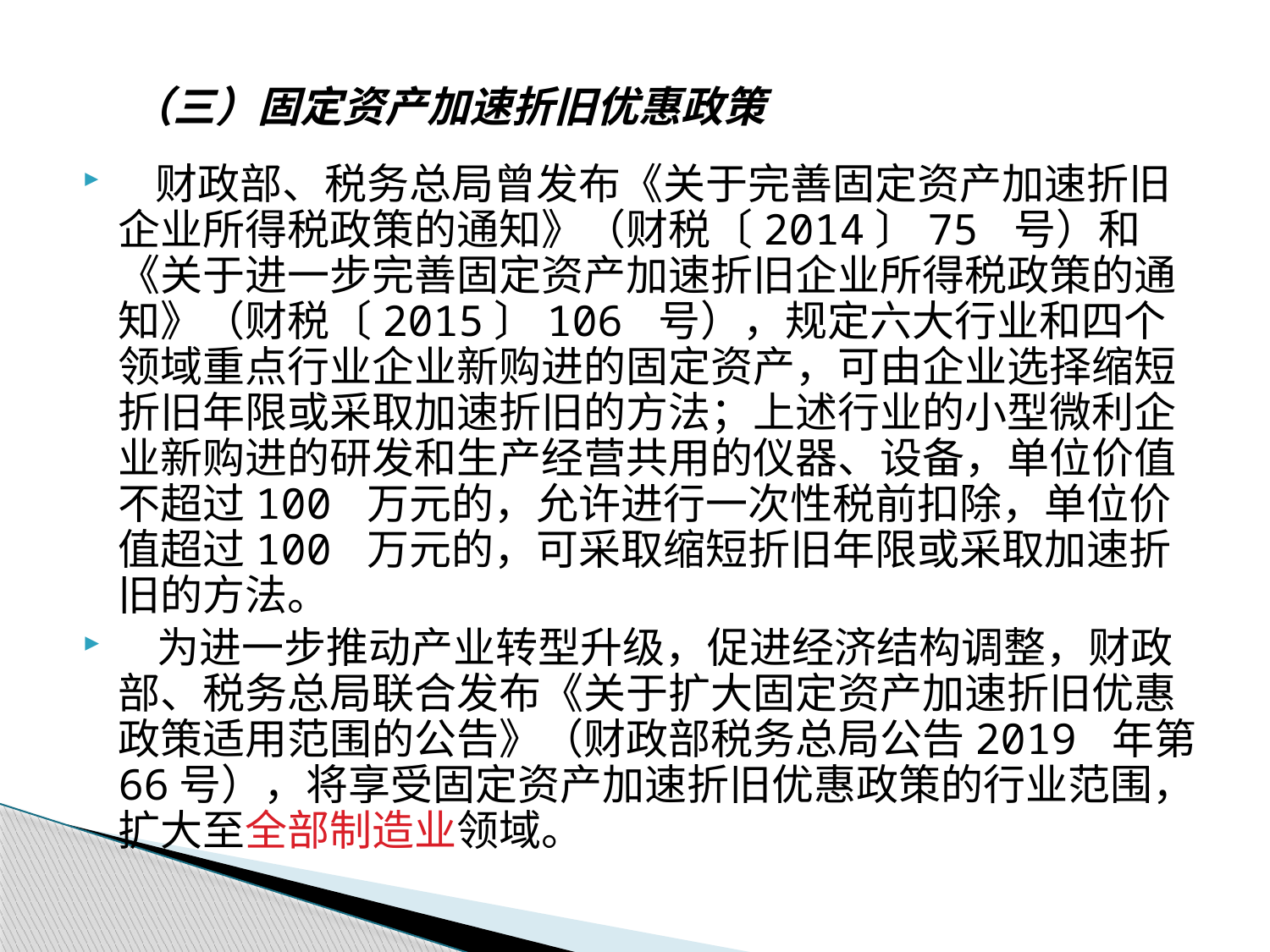

# （三）固定资产加速折旧优惠政策
   财政部、税务总局曾发布《关于完善固定资产加速折旧企业所得税政策的通知》（财税〔2014〕75 号）和《关于进一步完善固定资产加速折旧企业所得税政策的通知》（财税〔2015〕106 号），规定六大行业和四个领域重点行业企业新购进的固定资产，可由企业选择缩短折旧年限或采取加速折旧的方法；上述行业的小型微利企业新购进的研发和生产经营共用的仪器、设备，单位价值不超过100 万元的，允许进行一次性税前扣除，单位价值超过100 万元的，可采取缩短折旧年限或采取加速折旧的方法。
   为进一步推动产业转型升级，促进经济结构调整，财政部、税务总局联合发布《关于扩大固定资产加速折旧优惠政策适用范围的公告》（财政部税务总局公告2019 年第66号），将享受固定资产加速折旧优惠政策的行业范围，扩大至全部制造业领域。